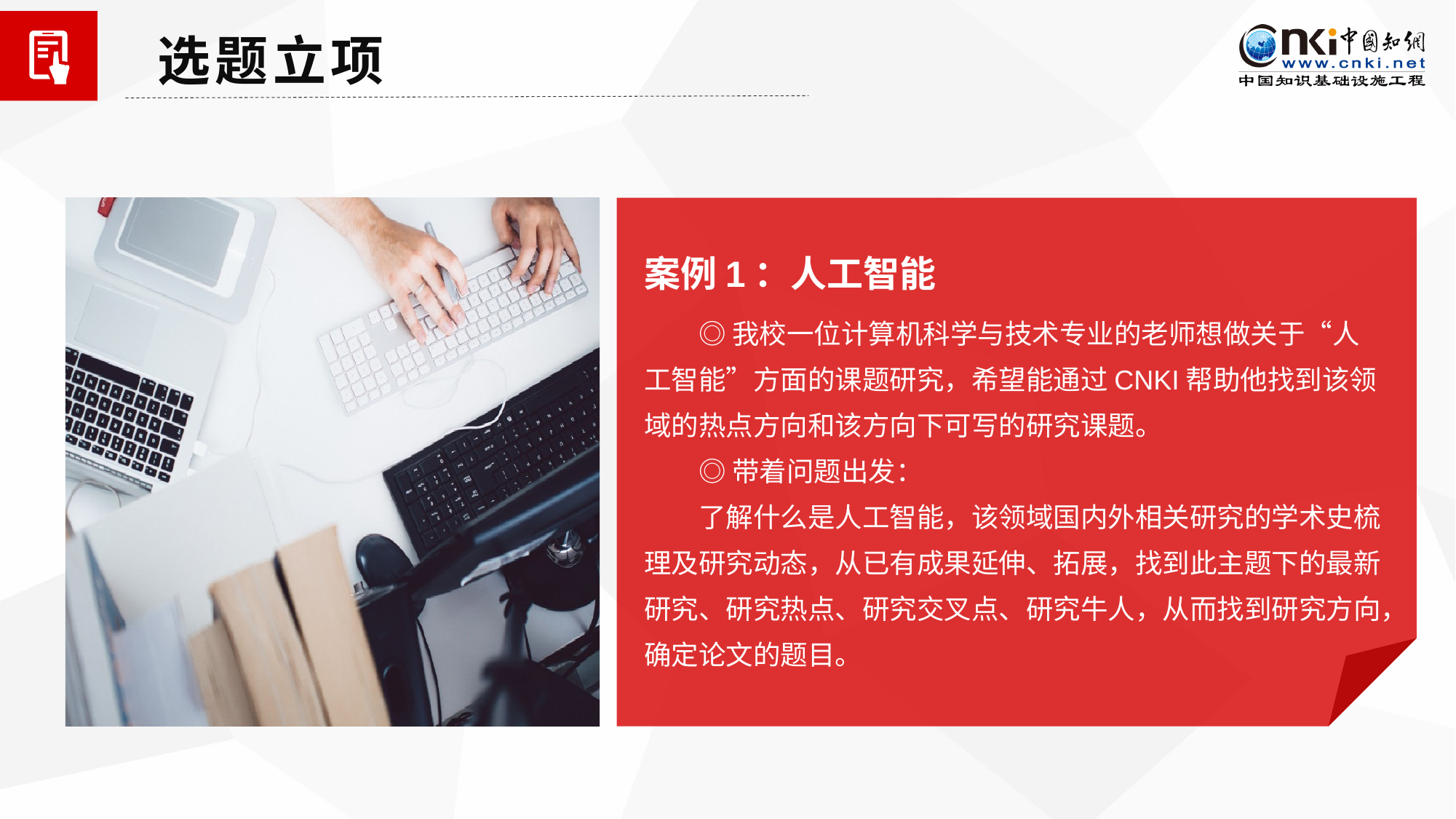

选题立项

案例1：人工智能
◎我校一位计算机科学与技术专业的老师想做关于“人工智能”方面的课题研究，希望能通过CNKI帮助他找到该领域的热点方向和该方向下可写的研究课题。
◎带着问题出发：
了解什么是人工智能，该领域国内外相关研究的学术史梳理及研究动态，从已有成果延伸、拓展，找到此主题下的最新研究、研究热点、研究交叉点、研究牛人，从而找到研究方向，确定论文的题目。